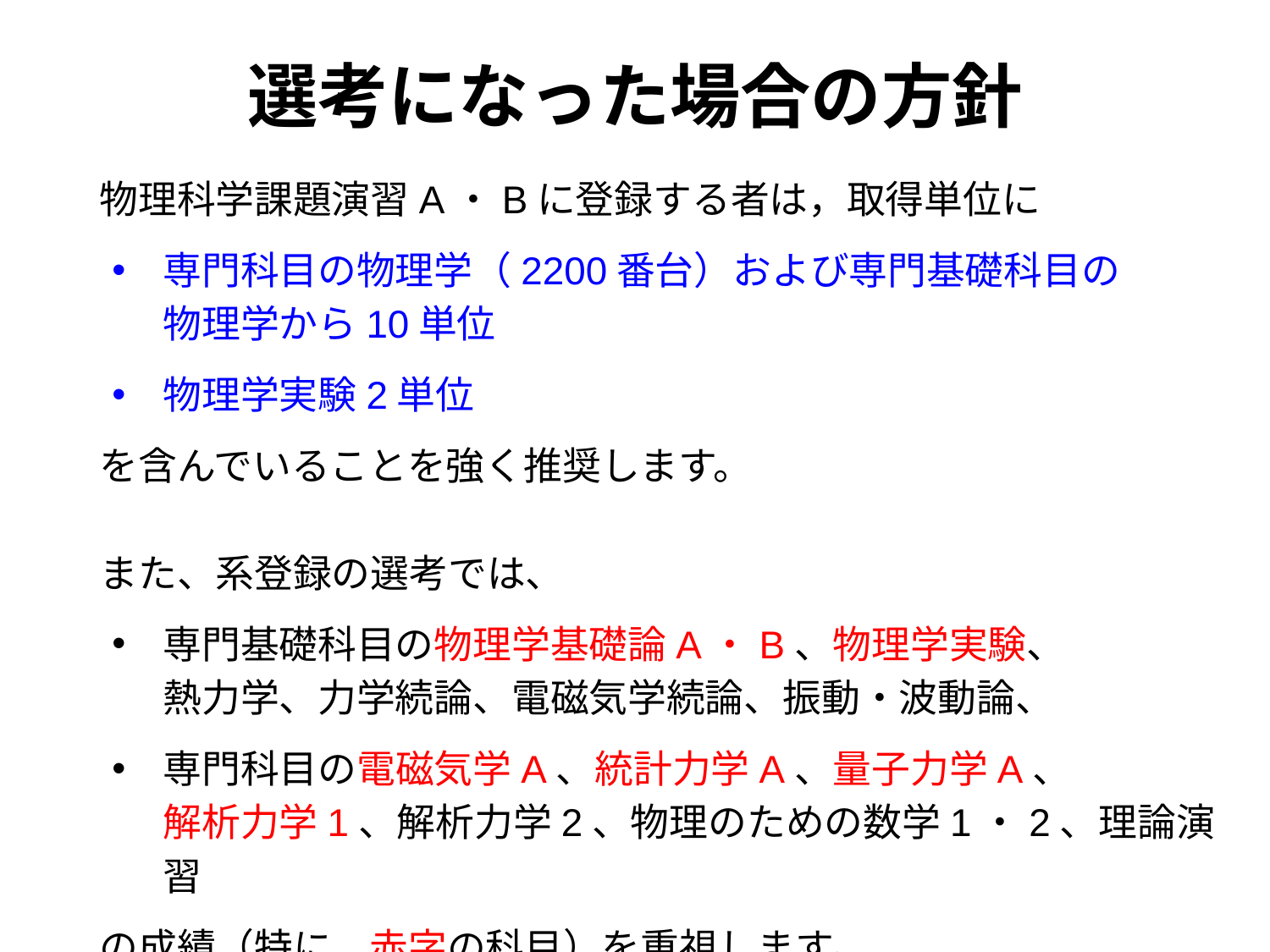

# 選考になった場合の方針
物理科学課題演習A・Bに登録する者は，取得単位に
専門科目の物理学（2200番台）および専門基礎科目の
物理学から10単位
物理学実験2単位
を含んでいることを強く推奨します。

また、系登録の選考では、
専門基礎科目の物理学基礎論A・B、物理学実験、
熱力学、力学続論、電磁気学続論、振動・波動論、
専門科目の電磁気学A、統計力学A、量子力学A、
解析力学1、解析力学2、物理のための数学1・2、理論演習
の成績（特に、赤字の科目）を重視します。